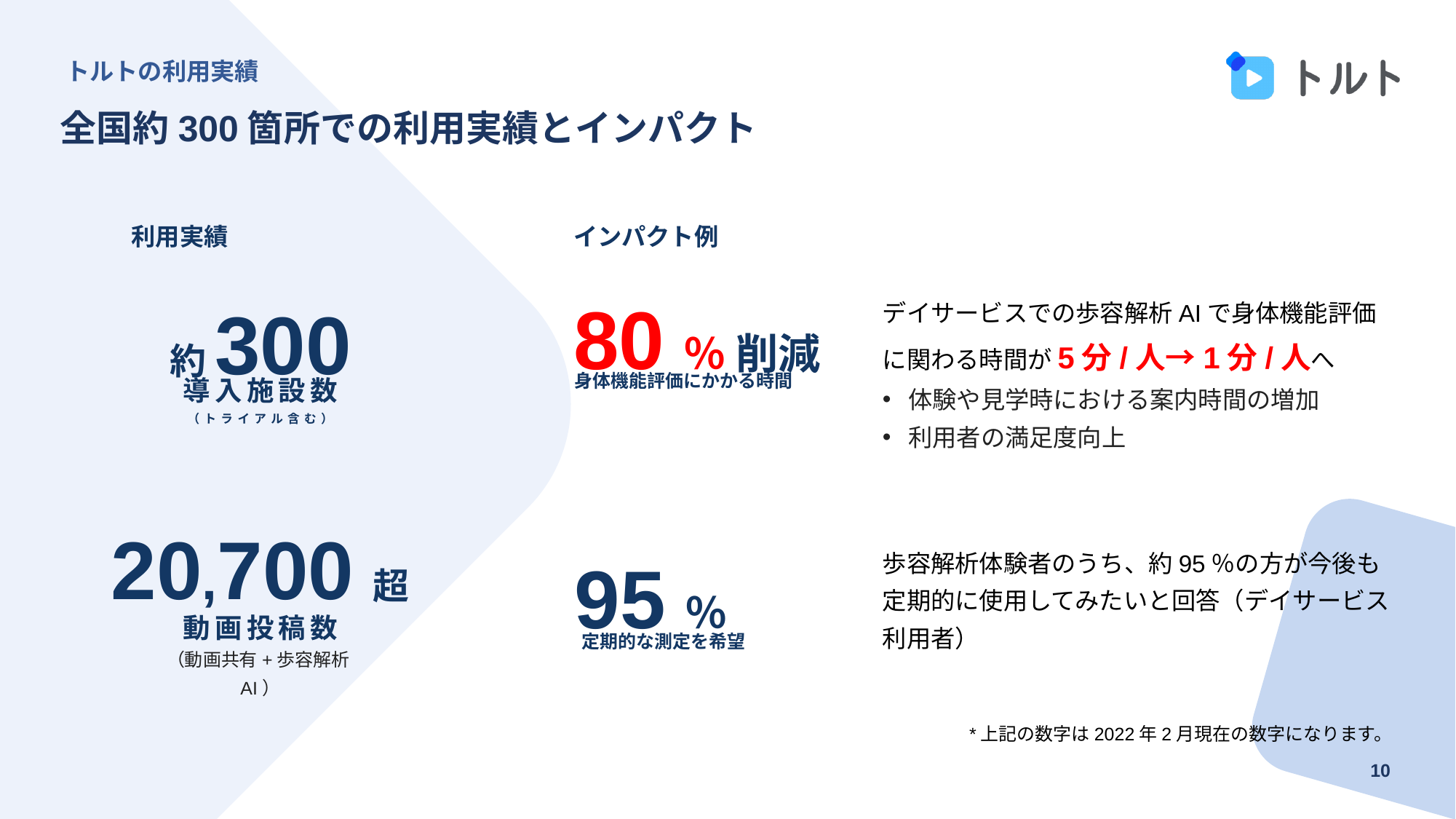

インパクト例
介護保険施設や介護保険サービス事業所、福祉用具貸与事業者、自治体など、幅広いお客様に
ご利用いただいています。
・ケアにかける時間が増加

トルトの利用実績
全国約300箇所での利用実績とインパクト
利用実績
インパクト例
80％ 削減
約300
デイサービスでの歩容解析AIで身体機能評価に関わる時間が5分/人→1分/人へ
身体機能評価にかかる時間
導入施設数
（トライアル含む）
体験や見学時における案内時間の増加
利用者の満足度向上
20,700超
95％

歩容解析体験者のうち、約95％の方が今後も
定期的に使用してみたいと回答（デイサービス利用者）
動画投稿数
定期的な測定を希望
（動画共有+歩容解析AI）
*上記の数字は2022年2月現在の数字になります。
10